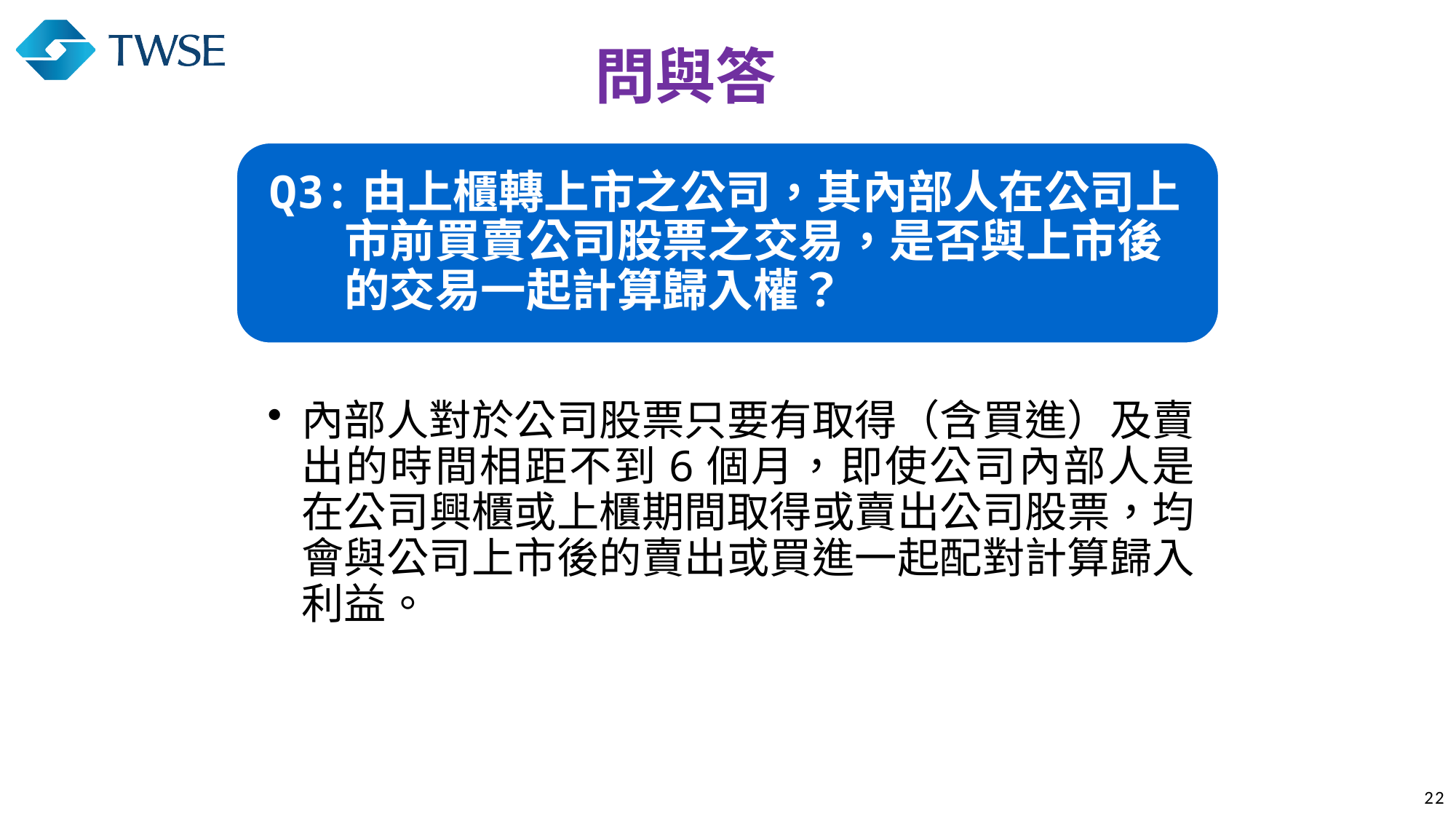

#
問與答
Q3:由上櫃轉上市之公司，其內部人在公司上市前買賣公司股票之交易，是否與上市後的交易一起計算歸入權？

內部人對於公司股票只要有取得（含買進）及賣出的時間相距不到6個月，即使公司內部人是在公司興櫃或上櫃期間取得或賣出公司股票，均會與公司上市後的賣出或買進一起配對計算歸入利益。

22